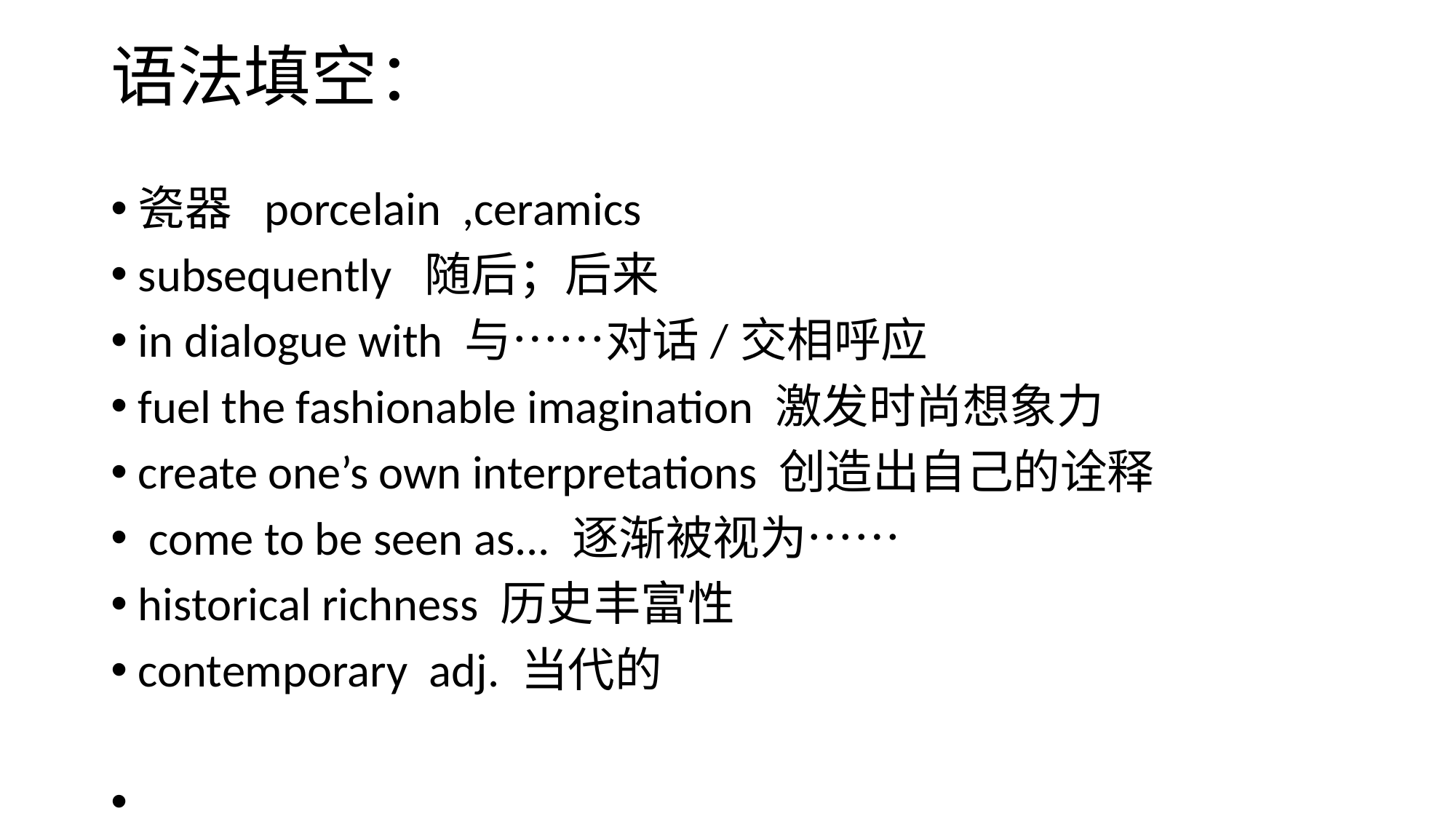

# 语法填空：

瓷器  porcelain  ,ceramics
subsequently  随后；后来
in dialogue with 与……对话/交相呼应
fuel the fashionable imagination 激发时尚想象力
create one’s own interpretations 创造出自己的诠释
 come to be seen as... 逐渐被视为……
historical richness 历史丰富性
contemporary  adj. 当代的